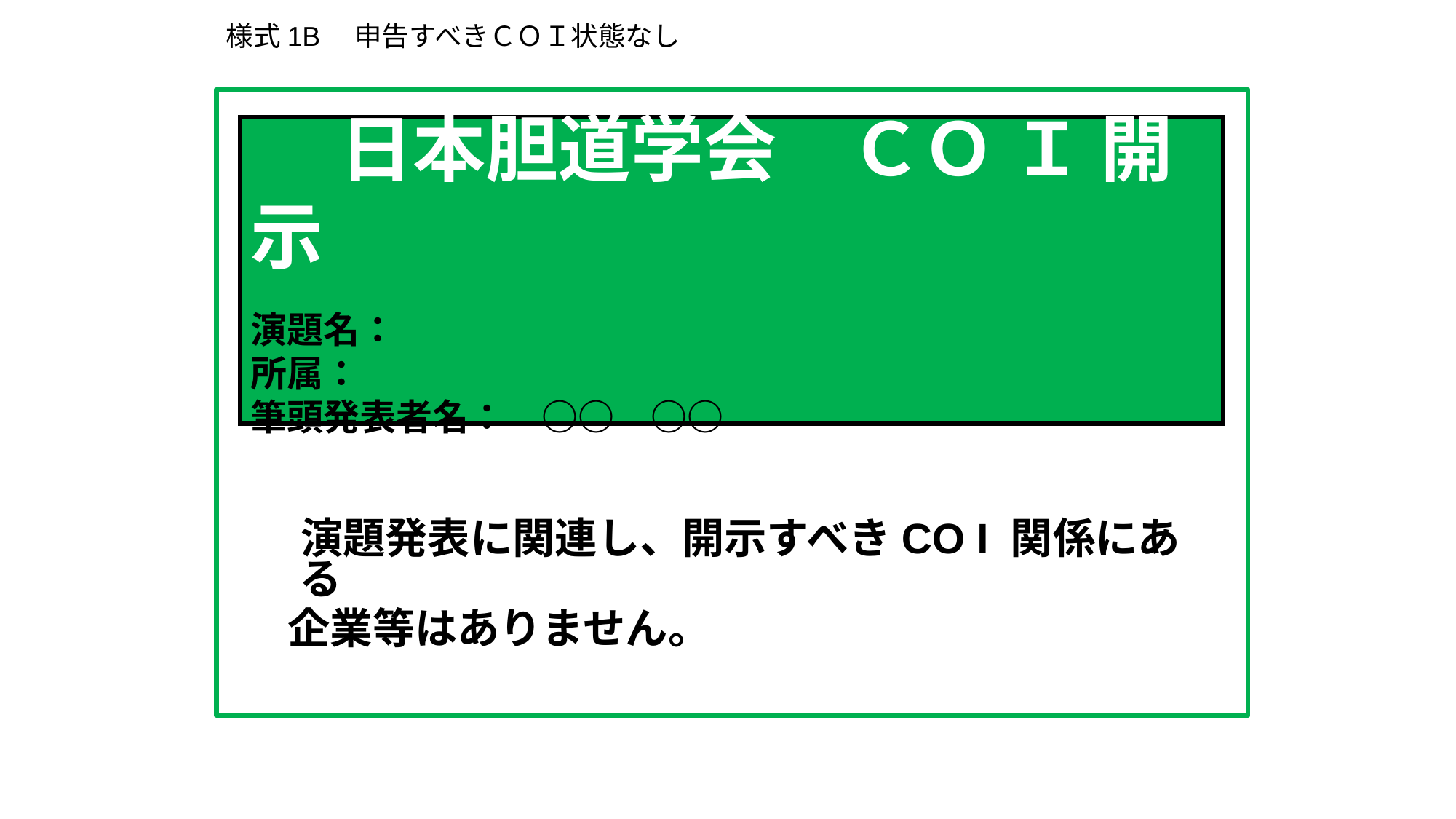

様式1B　申告すべきＣＯＩ状態なし

# 日本胆道学会　ＣＯ Ｉ 開示 　 演題名： 所属： 筆頭発表者名：　○○　○○

　演題発表に関連し、開示すべきCO I 関係にある
  企業等はありません。